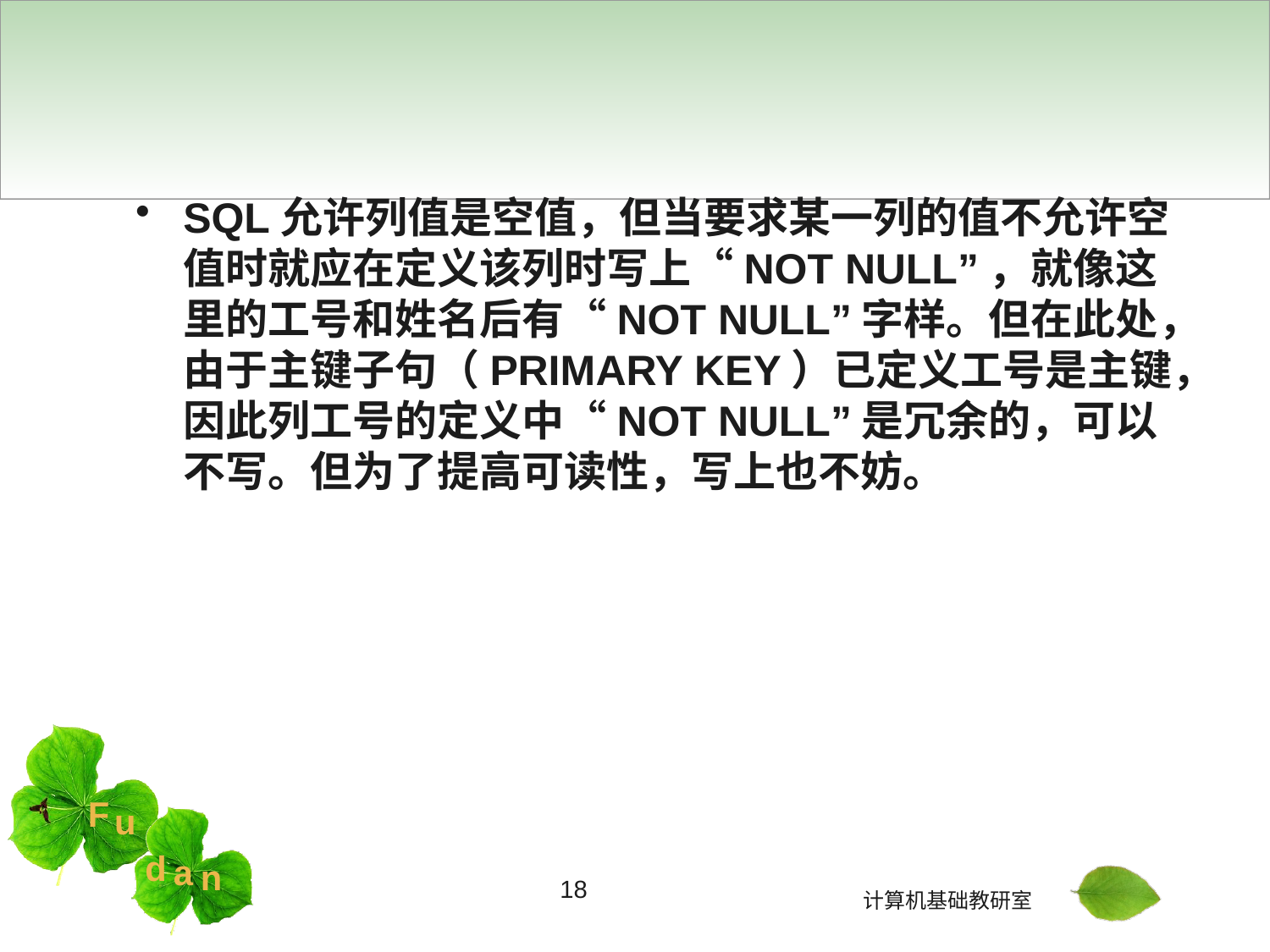

#
SQL允许列值是空值，但当要求某一列的值不允许空值时就应在定义该列时写上“NOT NULL”，就像这里的工号和姓名后有“NOT NULL”字样。但在此处，由于主键子句（PRIMARY KEY）已定义工号是主键，因此列工号的定义中“NOT NULL”是冗余的，可以不写。但为了提高可读性，写上也不妨。

18